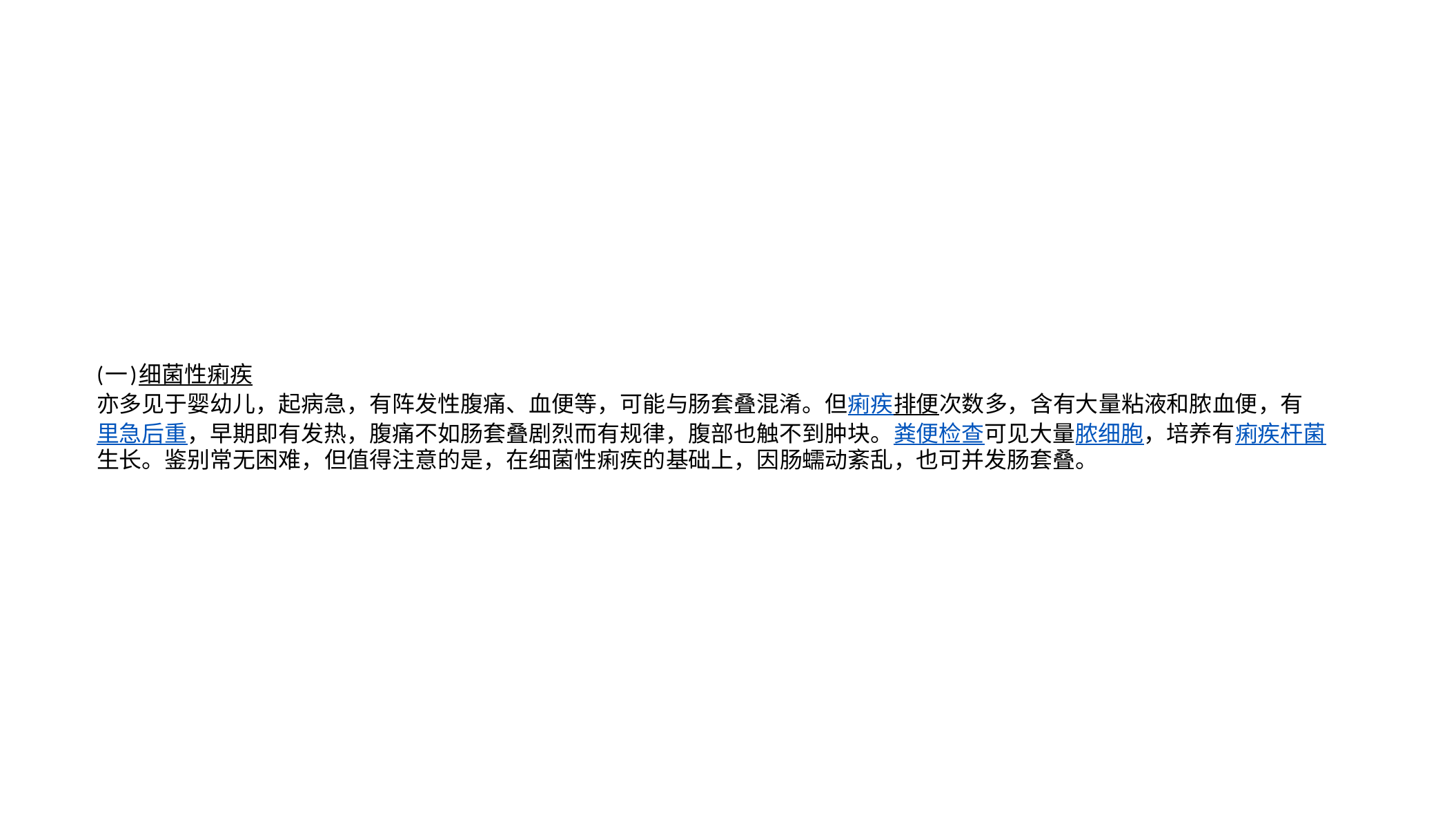

# (一)细菌性痢疾 亦多见于婴幼儿，起病急，有阵发性腹痛、血便等，可能与肠套叠混淆。但痢疾排便次数多，含有大量粘液和脓血便，有里急后重，早期即有发热，腹痛不如肠套叠剧烈而有规律，腹部也触不到肿块。粪便检查可见大量脓细胞，培养有痢疾杆菌生长。鉴别常无困难，但值得注意的是，在细菌性痢疾的基础上，因肠蠕动紊乱，也可并发肠套叠。